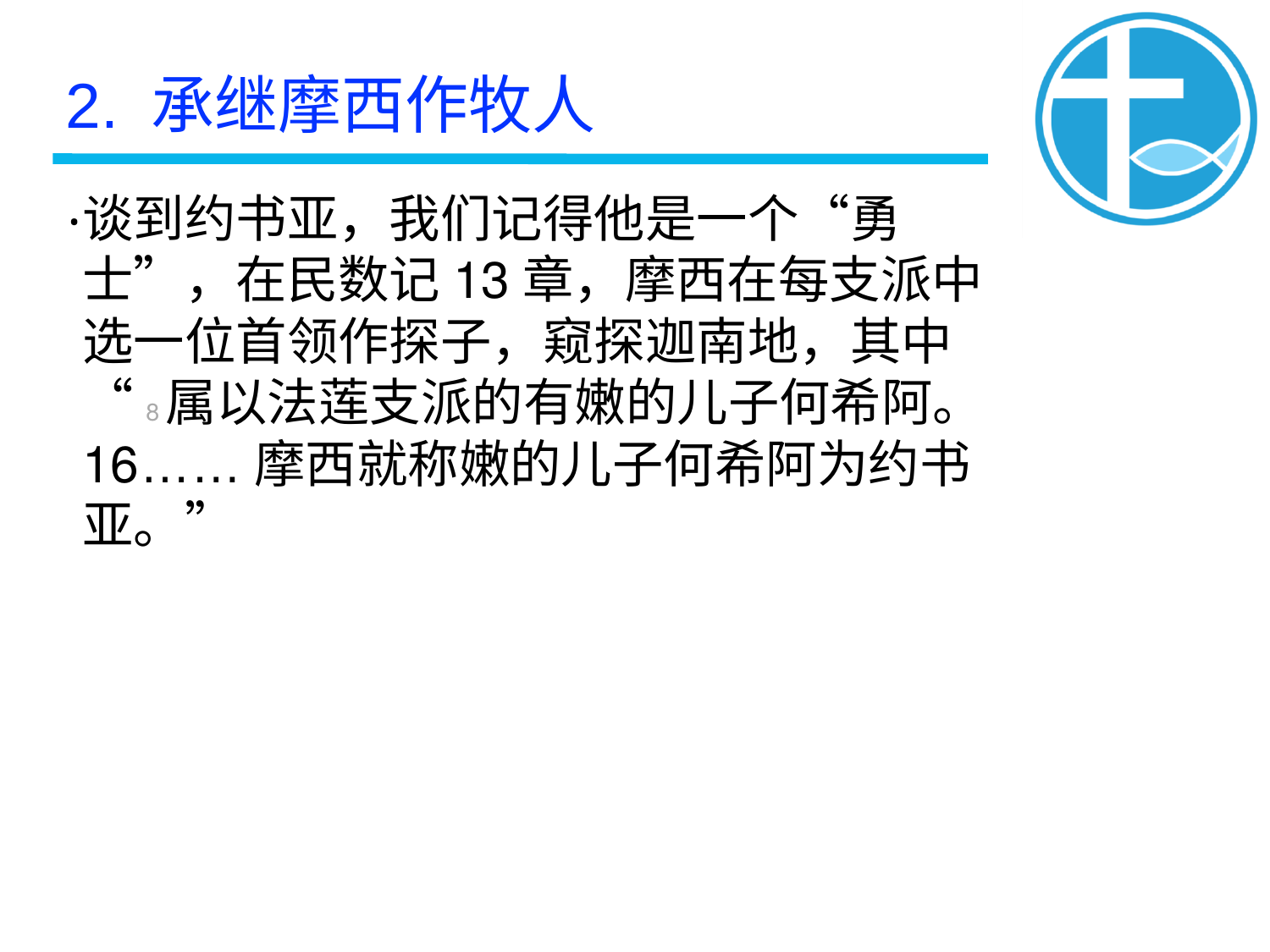

2. 承继摩西作牧人
谈到约书亚，我们记得他是一个“勇士”，在民数记13章，摩西在每支派中选一位首领作探子，窥探迦南地，其中“8属以法莲支派的有嫩的儿子何希阿。16……摩西就称嫩的儿子何希阿为约书亚。”